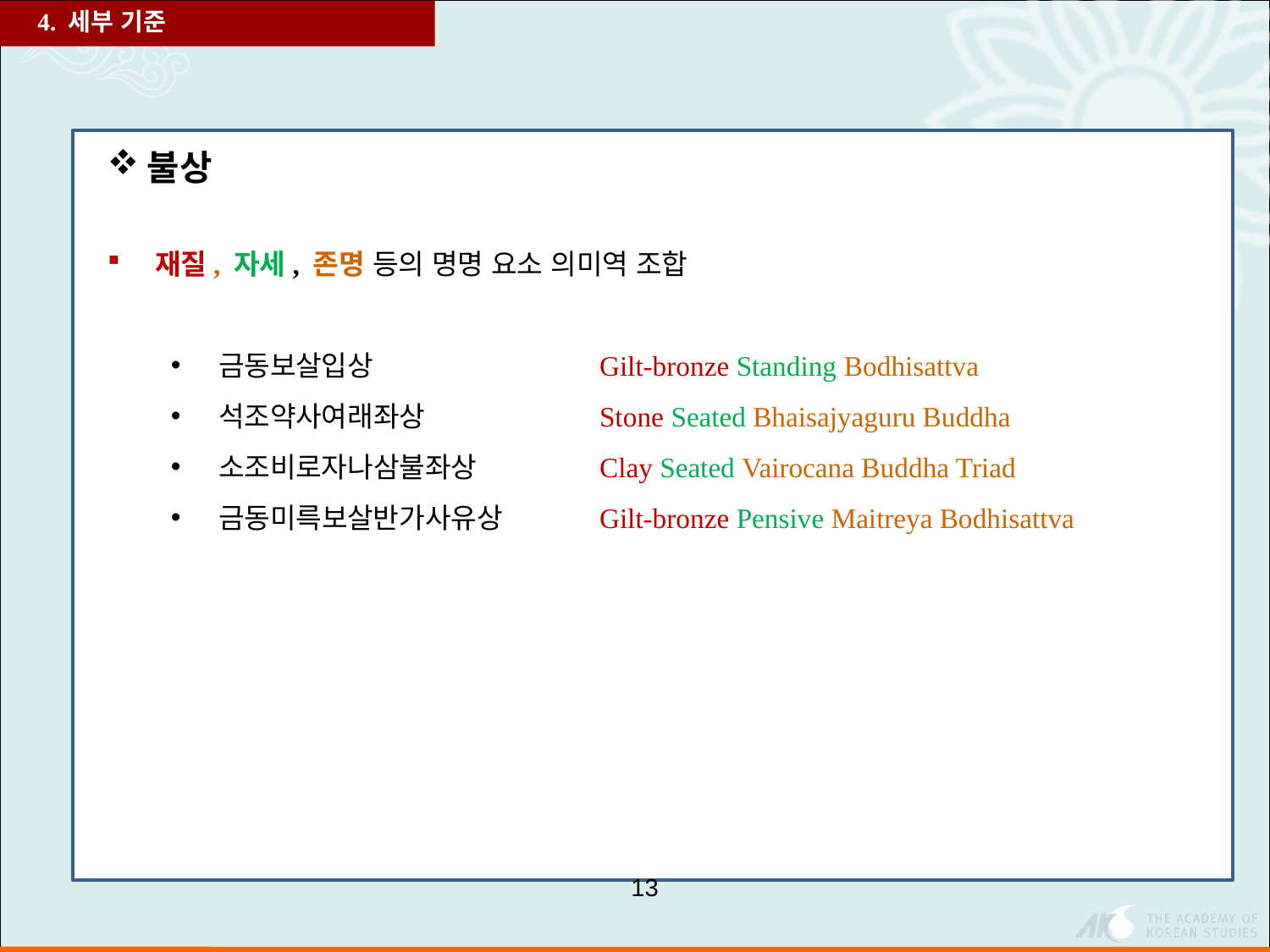

4. 세부 기준

불상

재질, 자세, 존명 등의 명명 요소 의미역 조합

금동보살입상  		Gilt-bronze Standing Bodhisattva
석조약사여래좌상  		Stone Seated Bhaisajyaguru Buddha
소조비로자나삼불좌상  	Clay Seated Vairocana Buddha Triad
금동미륵보살반가사유상  	Gilt-bronze Pensive Maitreya Bodhisattva

13